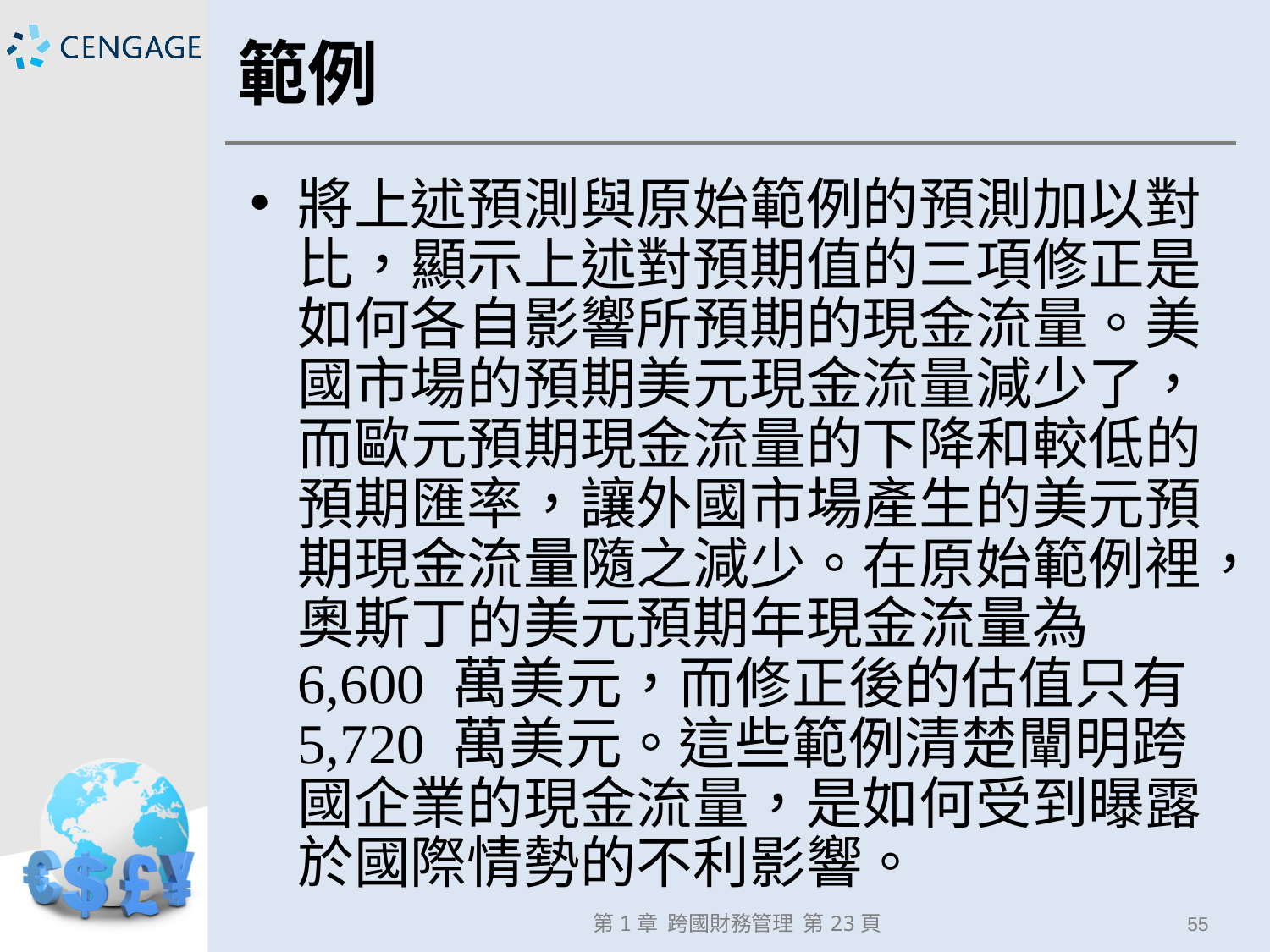

# 範例
將上述預測與原始範例的預測加以對比，顯示上述對預期值的三項修正是如何各自影響所預期的現金流量。美國市場的預期美元現金流量減少了，而歐元預期現金流量的下降和較低的預期匯率，讓外國市場產生的美元預期現金流量隨之減少。在原始範例裡，奧斯丁的美元預期年現金流量為 6,600 萬美元，而修正後的估值只有 5,720 萬美元。這些範例清楚闡明跨國企業的現金流量，是如何受到曝露於國際情勢的不利影響。
第1章  跨國財務管理  第23頁
55